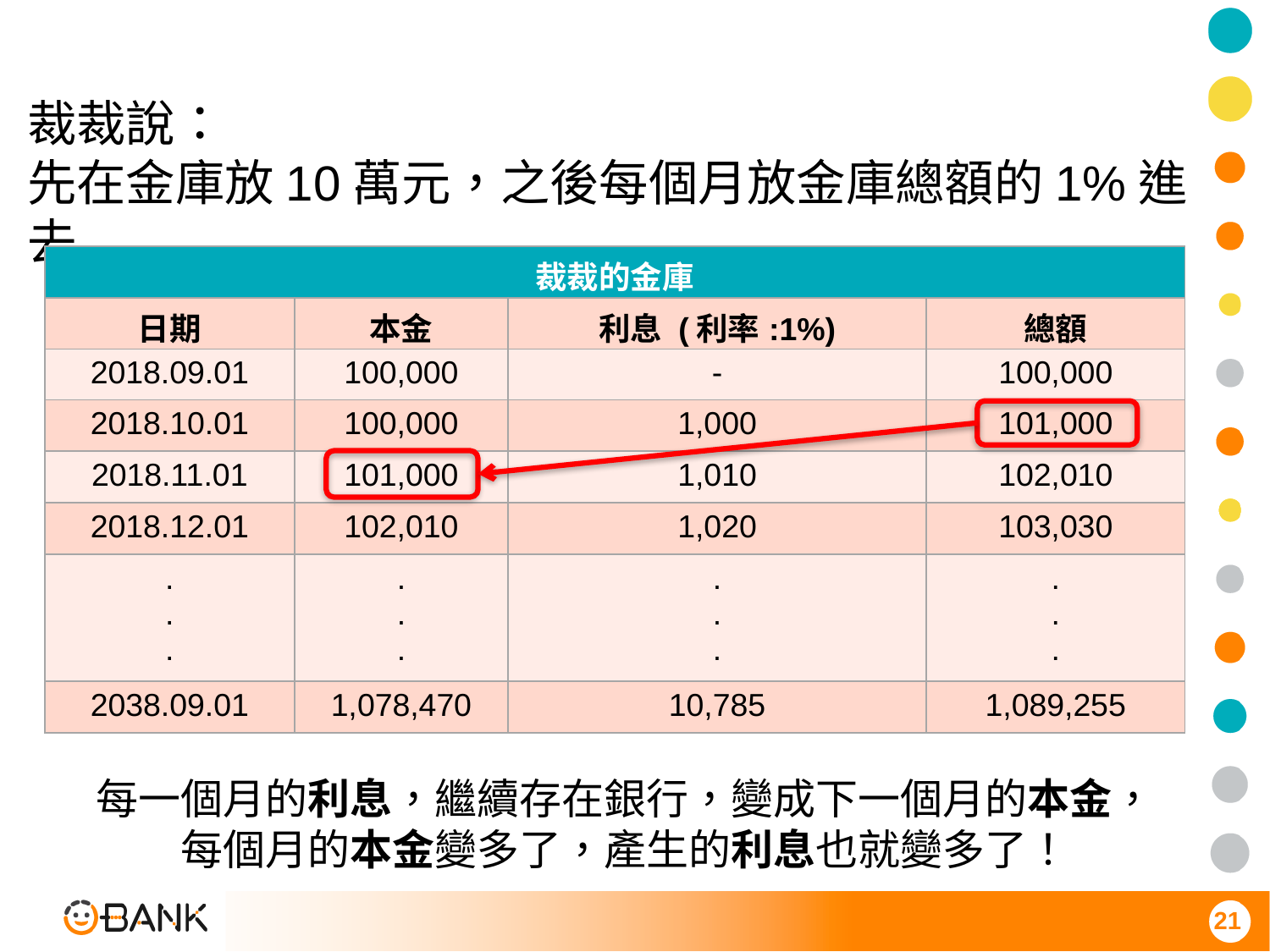

裁裁說：
先在金庫放10萬元，之後每個月放金庫總額的1%進去
| 裁裁的金庫 |  |  |  |
| --- | --- | --- | --- |
| 日期 | 本金 | 利息 (利率:1%) | 總額 |
| 2018.09.01 | 100,000 | - | 100,000 |
| 2018.10.01 | 100,000 | 1,000 | 101,000 |
| 2018.11.01 | 101,000 | 1,010 | 102,010 |
| 2018.12.01 | 102,010 | 1,020 | 103,030 |
| . . . | . . . | . . . | . . . |
| 2038.09.01 | 1,078,470 | 10,785 | 1,089,255 |

每一個月的利息，繼續存在銀行，變成下一個月的本金，
每個月的本金變多了，產生的利息也就變多了！